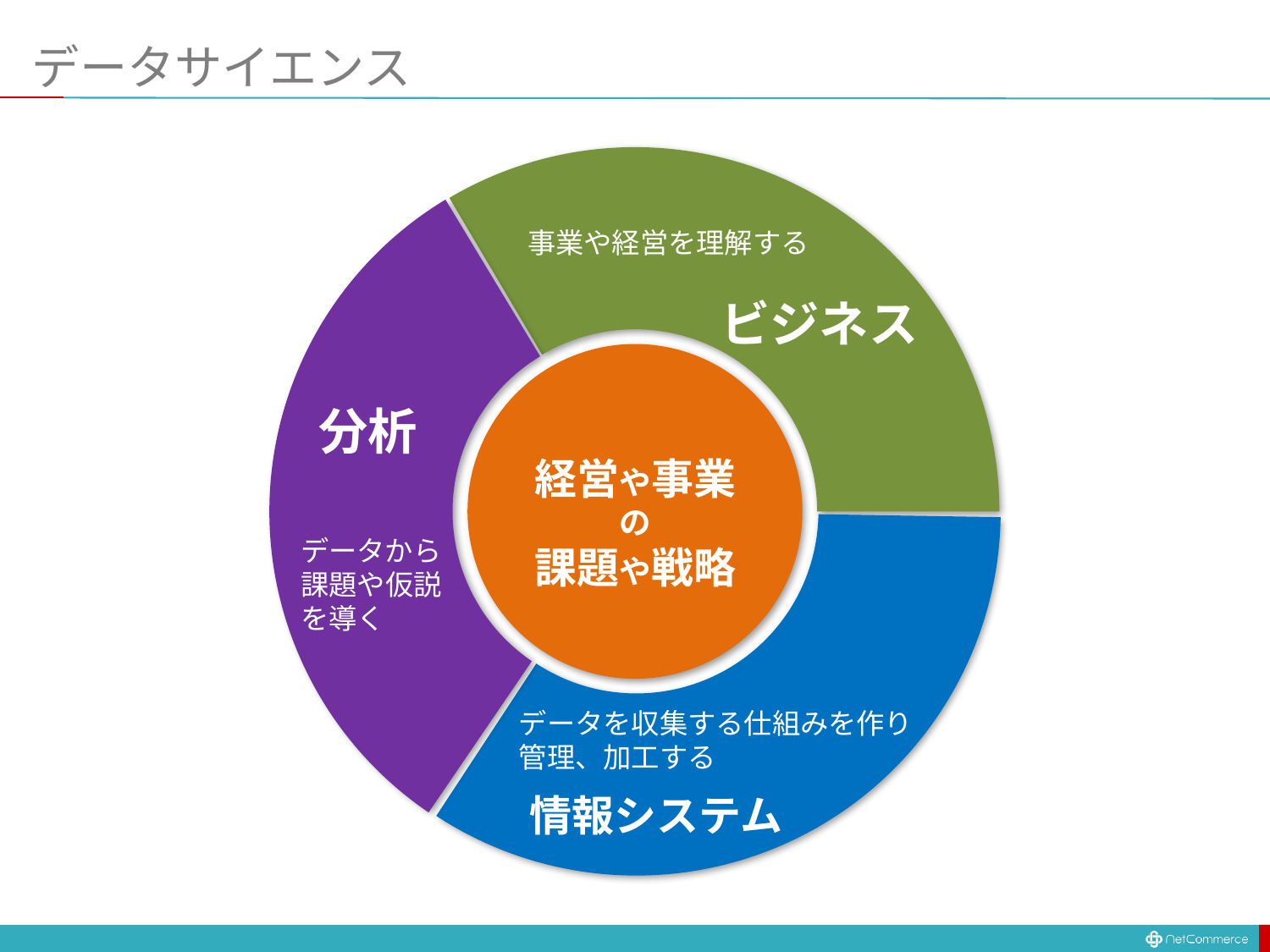

# データサイエンス

事業や経営を理解する
ビジネス

分析
経営や事業
の
課題や戦略
データから
課題や仮説
を導く
データを収集する仕組みを作り
管理、加工する
情報システム